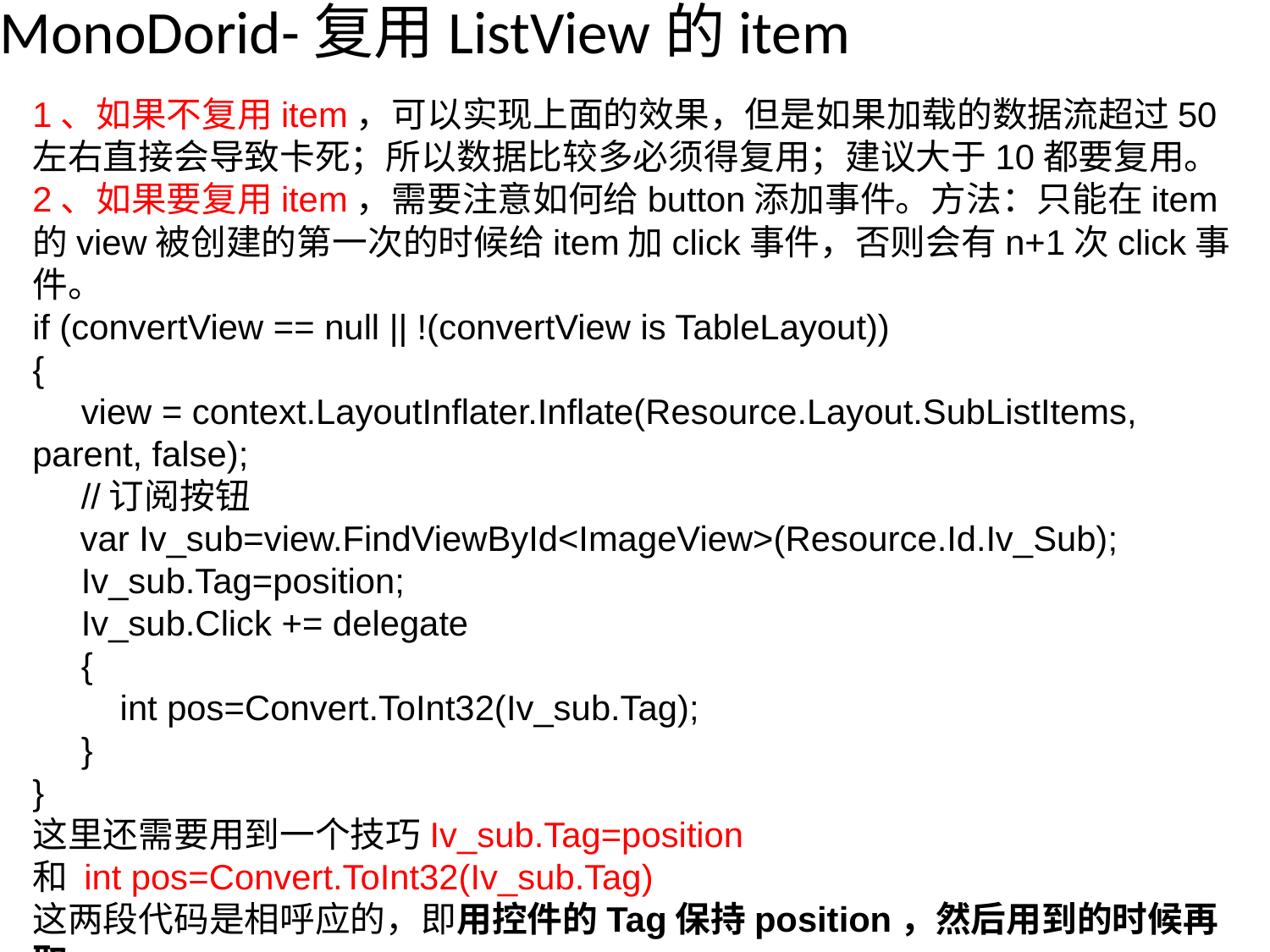

# MonoDorid-复用ListView的item
1、如果不复用item，可以实现上面的效果，但是如果加载的数据流超过50左右直接会导致卡死；所以数据比较多必须得复用；建议大于10都要复用。
2、如果要复用item，需要注意如何给button添加事件。方法：只能在item的view被创建的第一次的时候给item加click事件，否则会有n+1次click事件。
if (convertView == null || !(convertView is TableLayout))
{
     view = context.LayoutInflater.Inflate(Resource.Layout.SubListItems, parent, false);
     //订阅按钮
     var Iv_sub=view.FindViewById<ImageView>(Resource.Id.Iv_Sub);
     Iv_sub.Tag=position;
     Iv_sub.Click += delegate
     {
         int pos=Convert.ToInt32(Iv_sub.Tag);
     }
}
这里还需要用到一个技巧Iv_sub.Tag=position
和 int pos=Convert.ToInt32(Iv_sub.Tag)
这两段代码是相呼应的，即用控件的Tag保持position，然后用到的时候再取。